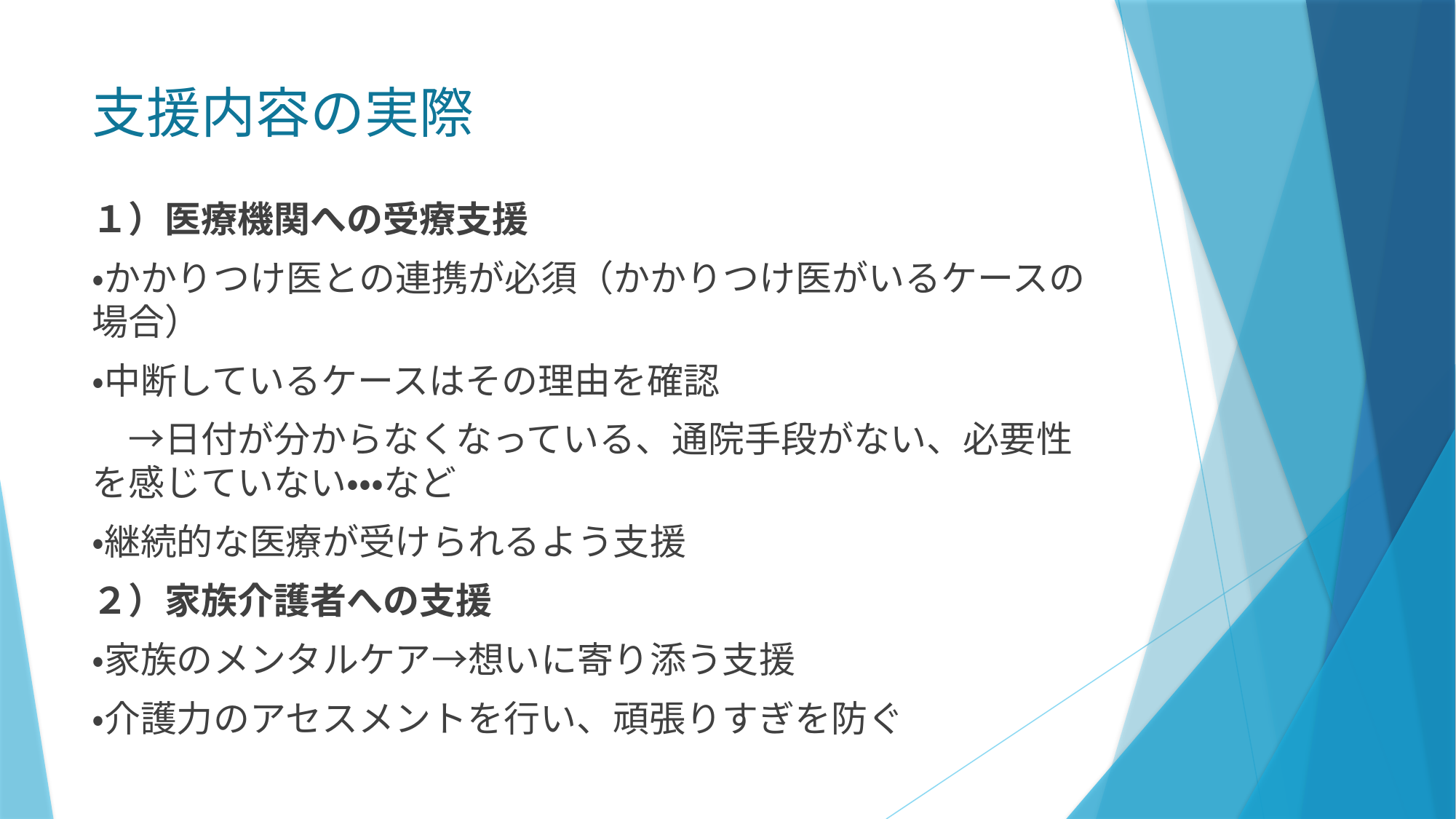

# 支援内容の実際
１）医療機関への受療支援
・かかりつけ医との連携が必須（かかりつけ医がいるケースの場合）
・中断しているケースはその理由を確認
　→日付が分からなくなっている、通院手段がない、必要性を感じていない・・・など
・継続的な医療が受けられるよう支援
２）家族介護者への支援
・家族のメンタルケア→想いに寄り添う支援
・介護力のアセスメントを行い、頑張りすぎを防ぐ